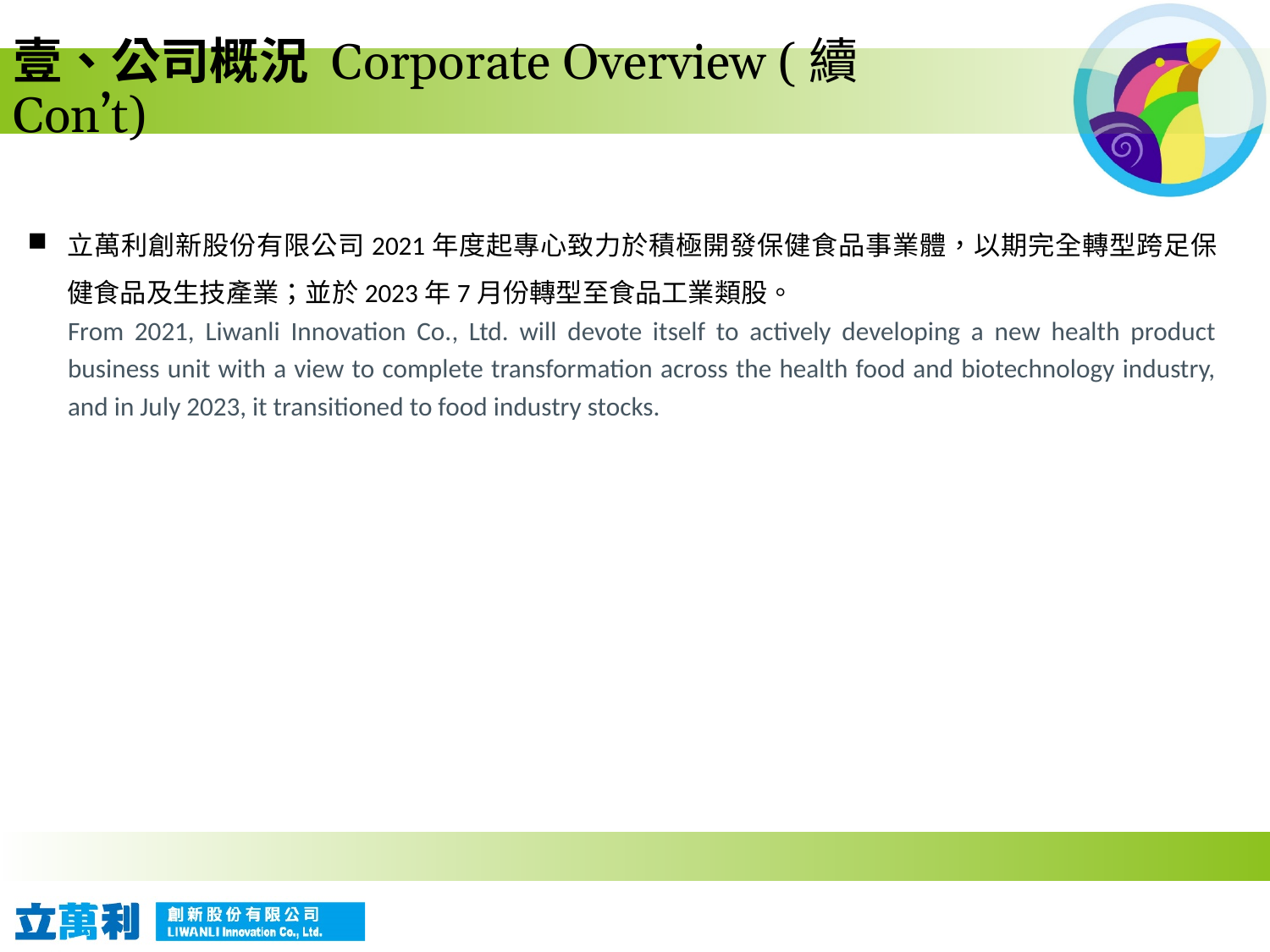

# 壹、公司概況 Corporate Overview (續Con’t)
立萬利創新股份有限公司2021年度起專心致力於積極開發保健食品事業體，以期完全轉型跨足保健食品及生技產業；並於2023年7月份轉型至食品工業類股。
From 2021, Liwanli Innovation Co., Ltd. will devote itself to actively developing a new health product business unit with a view to complete transformation across the health food and biotechnology industry, and in July 2023, it transitioned to food industry stocks.